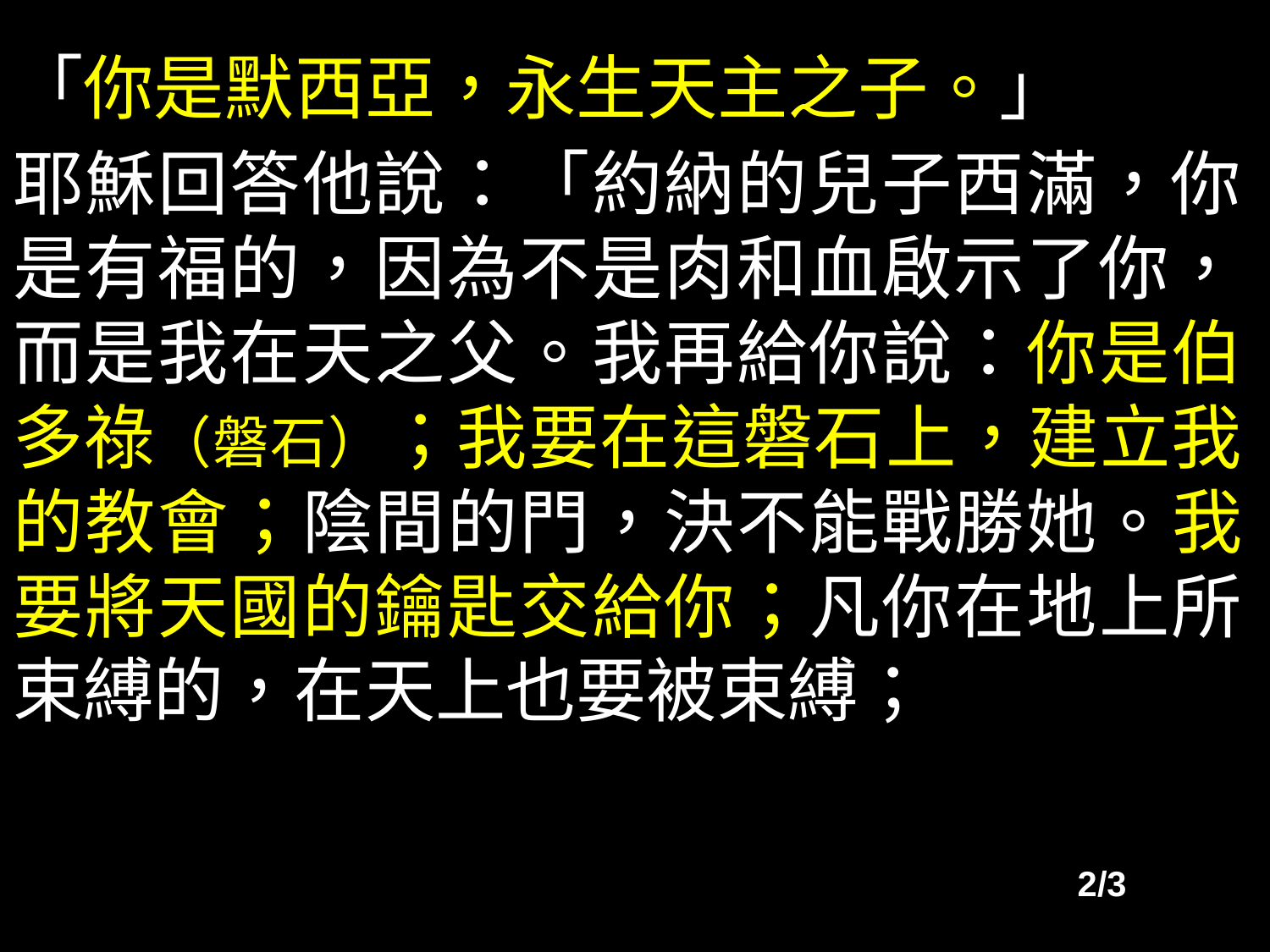

「你是默西亞，永生天主之子。」
耶穌回答他說：「約納的兒子西滿，你是有福的，因為不是肉和血啟示了你，而是我在天之父。我再給你說：你是伯多祿（磐石）；我要在這磐石上，建立我的教會；陰間的門，決不能戰勝她。我要將天國的鑰匙交給你；凡你在地上所束縛的，在天上也要被束縛；

2/3